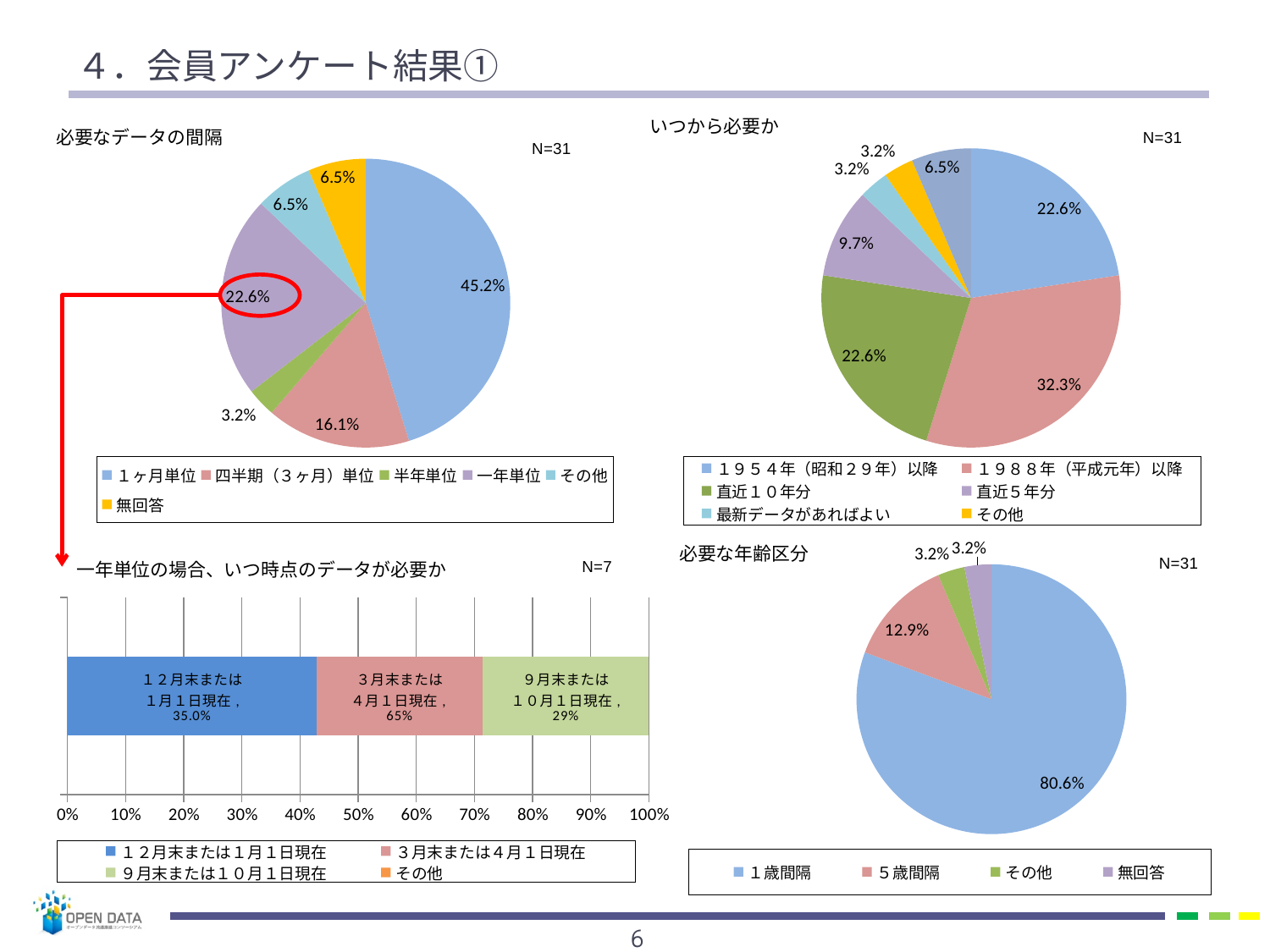

# ４．会員アンケート結果①

### Chart

| Category |  |
|---|---|
| １９５４年（昭和２９年）以降 | 7.0 |
| １９８８年（平成元年）以降 | 10.0 |
| 直近１０年分 | 7.0 |
| 直近５年分 | 3.0 |
| 最新データがあればよい | 1.0 |
| その他 | 1.0 |
| 無回答 | 2.0 |

### Chart

| Category |  |
|---|---|
| １ヶ月単位 | 14.0 |
| 四半期（３ヶ月）単位 | 5.0 |
| 半年単位 | 1.0 |
| 一年単位 | 7.0 |
| その他 | 2.0 |
| 無回答 | 2.0 |

### Chart

| Category |  |
|---|---|
| １歳間隔 | 25.0 |
| ５歳間隔 | 4.0 |
| その他 | 1.0 |
| 無回答 | 1.0 |

### Chart

| Category | １２月末または１月１日現在 | ３月末または４月１日現在 | ９月末または１０月１日現在 | その他 |
|---|---|---|---|---|
6